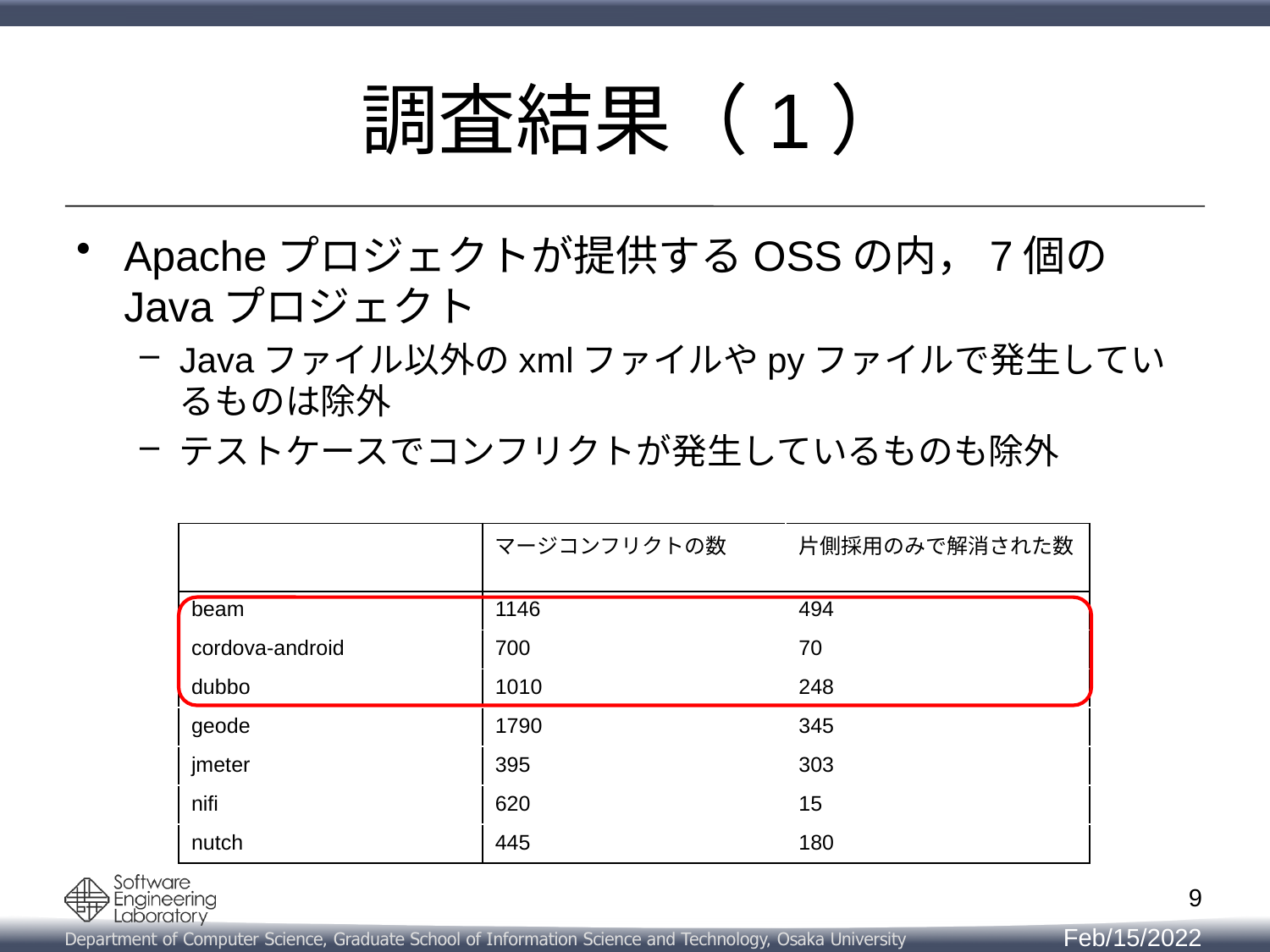

# 調査結果（1）
Apacheプロジェクトが提供するOSSの内，7個のJavaプロジェクト
Javaファイル以外のxmlファイルやpyファイルで発生しているものは除外
テストケースでコンフリクトが発生しているものも除外
|  | マージコンフリクトの数 | 片側採用のみで解消された数 |
| --- | --- | --- |
| beam | 1146 | 494 |
| cordova-android | 700 | 70 |
| dubbo | 1010 | 248 |
| geode | 1790 | 345 |
| jmeter | 395 | 303 |
| nifi | 620 | 15 |
| nutch | 445 | 180 |

9
Feb/15/2022